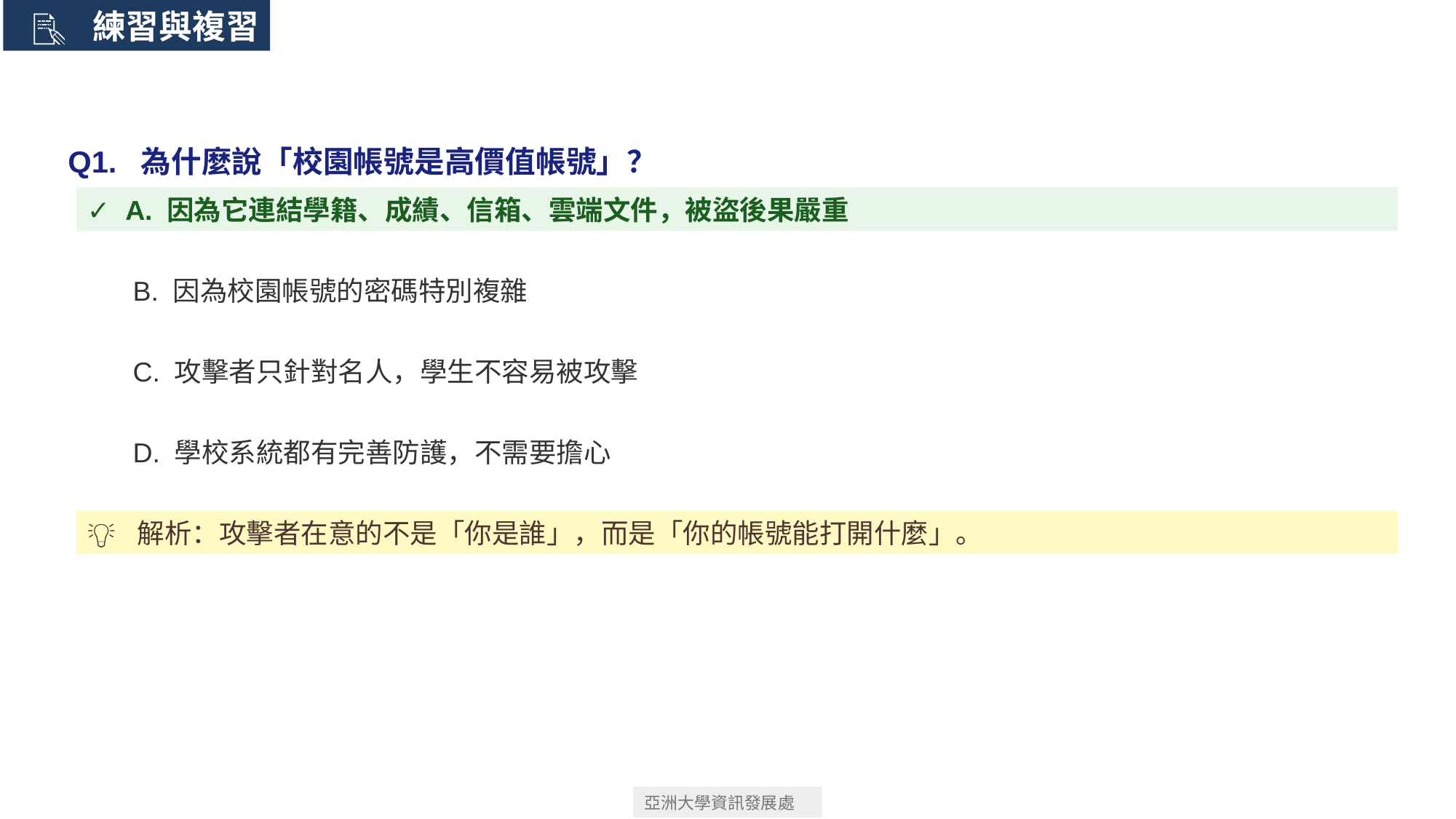

📝  練習與複習
Q1.  為什麼說「校園帳號是高價值帳號」？
✓  A. 因為它連結學籍、成績、信箱、雲端文件，被盜後果嚴重
      B. 因為校園帳號的密碼特別複雜
      C. 攻擊者只針對名人，學生不容易被攻擊
      D. 學校系統都有完善防護，不需要擔心
💡  解析：攻擊者在意的不是「你是誰」，而是「你的帳號能打開什麼」。
亞洲大學資訊發展處